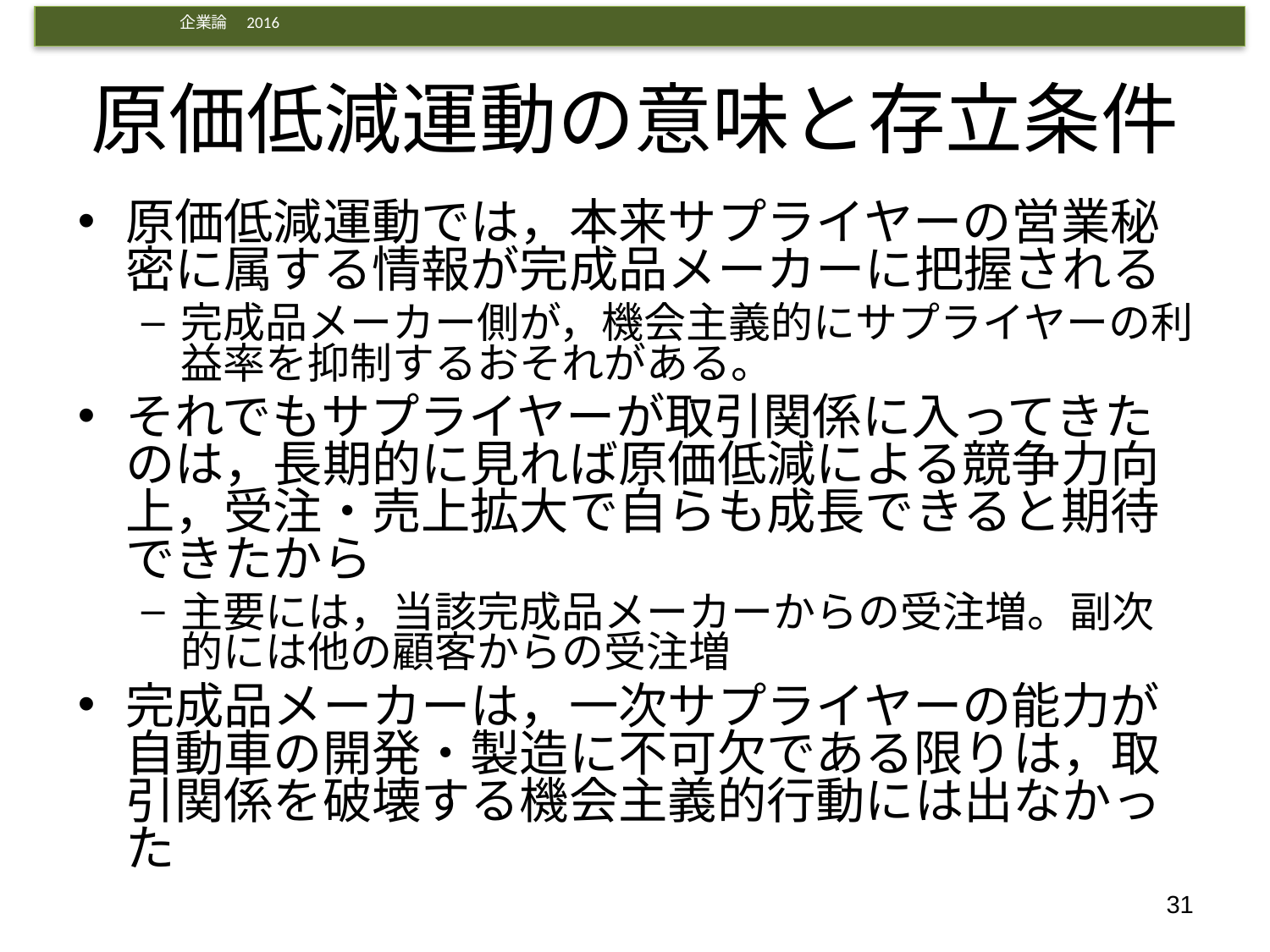

# 原価低減運動の意味と存立条件
原価低減運動では，本来サプライヤーの営業秘密に属する情報が完成品メーカーに把握される
完成品メーカー側が，機会主義的にサプライヤーの利益率を抑制するおそれがある。
それでもサプライヤーが取引関係に入ってきたのは，長期的に見れば原価低減による競争力向上，受注・売上拡大で自らも成長できると期待できたから
主要には，当該完成品メーカーからの受注増。副次的には他の顧客からの受注増
完成品メーカーは，一次サプライヤーの能力が自動車の開発・製造に不可欠である限りは，取引関係を破壊する機会主義的行動には出なかった
31